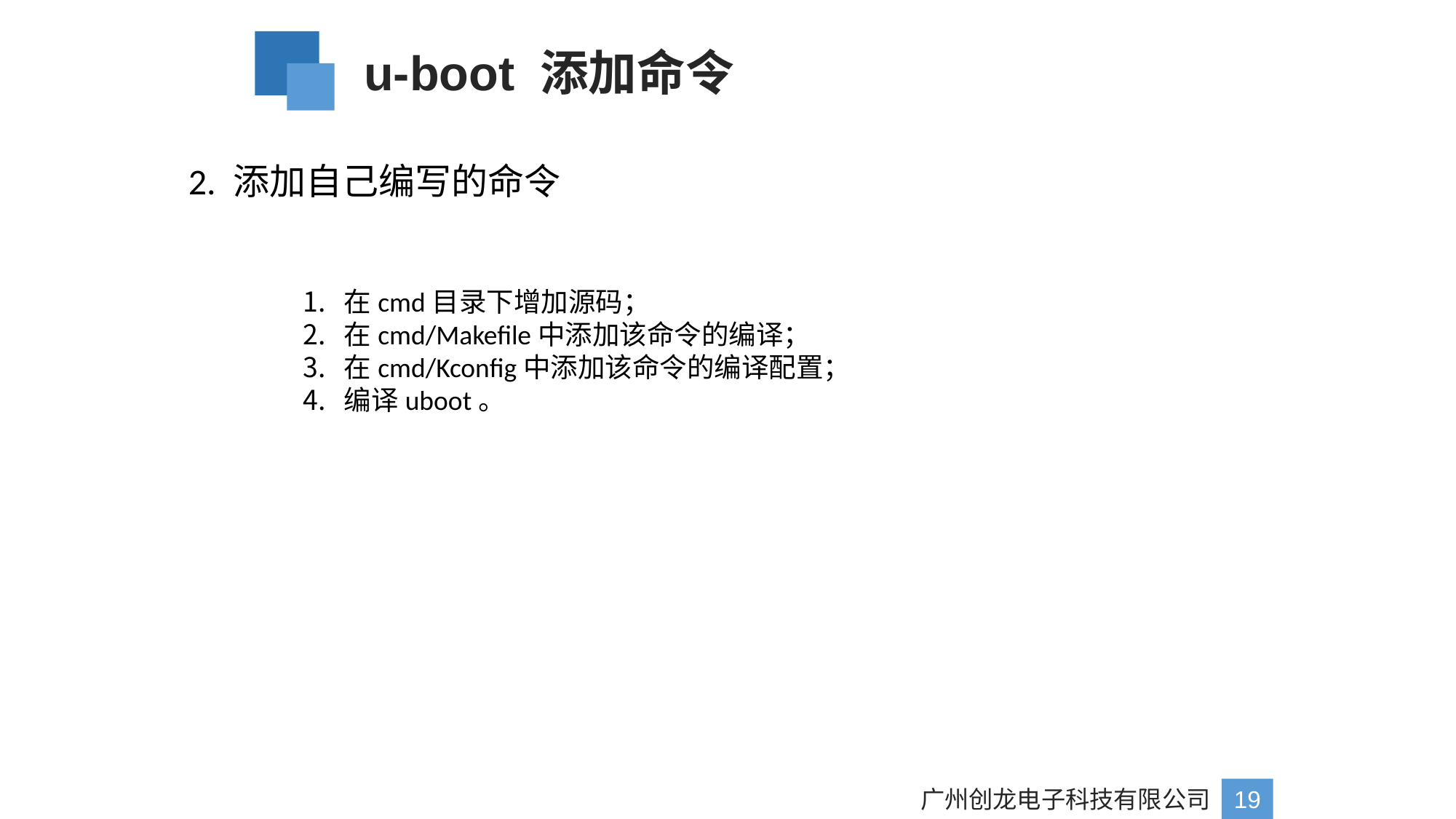

u-boot 添加命令
2. 添加自己编写的命令
在cmd目录下增加源码；
在cmd/Makefile中添加该命令的编译；
在cmd/Kconfig中添加该命令的编译配置；
编译uboot。
广州创龙电子科技有限公司
19